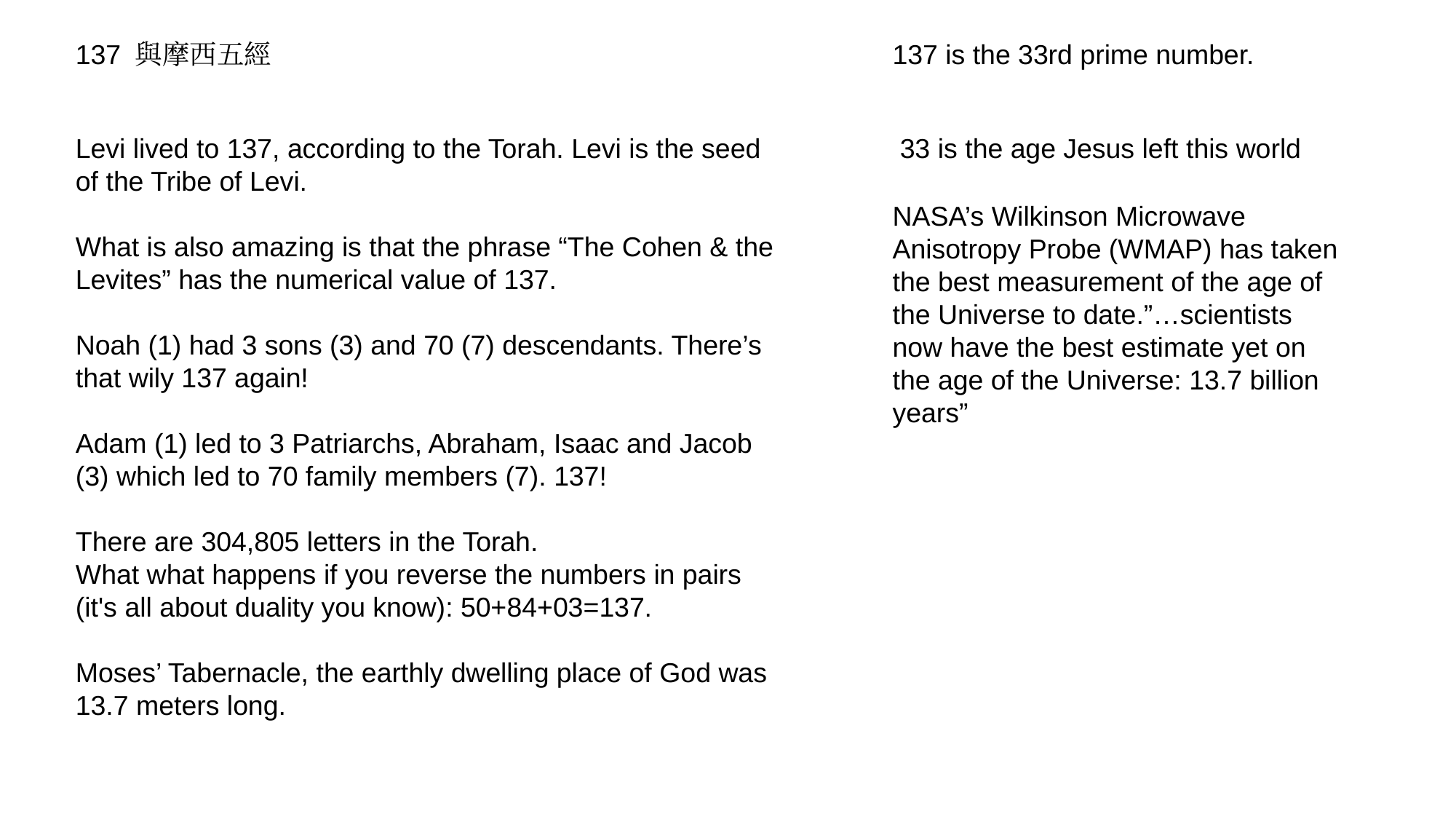

137 與摩西五經
​
137 is the 33rd prime number.

Levi lived to 137, according to the Torah. Levi is the seed of the Tribe of Levi.

What is also amazing is that the phrase “The Cohen & the Levites” has the numerical value of 137.

Noah (1) had 3 sons (3) and 70 (7) descendants. There’s that wily 137 again!

Adam (1) led to 3 Patriarchs, Abraham, Isaac and Jacob (3) which led to 70 family members (7). 137!

There are 304,805 letters in the Torah.
What what happens if you reverse the numbers in pairs (it's all about duality you know): 50+84+03=137.

Moses’ Tabernacle, the earthly dwelling place of God was 13.7 meters long.

33 is the age Jesus left this world
NASA’s Wilkinson Microwave Anisotropy Probe (WMAP) has taken the best measurement of the age of the Universe to date.”…scientists now have the best estimate yet on the age of the Universe: 13.7 billion years”